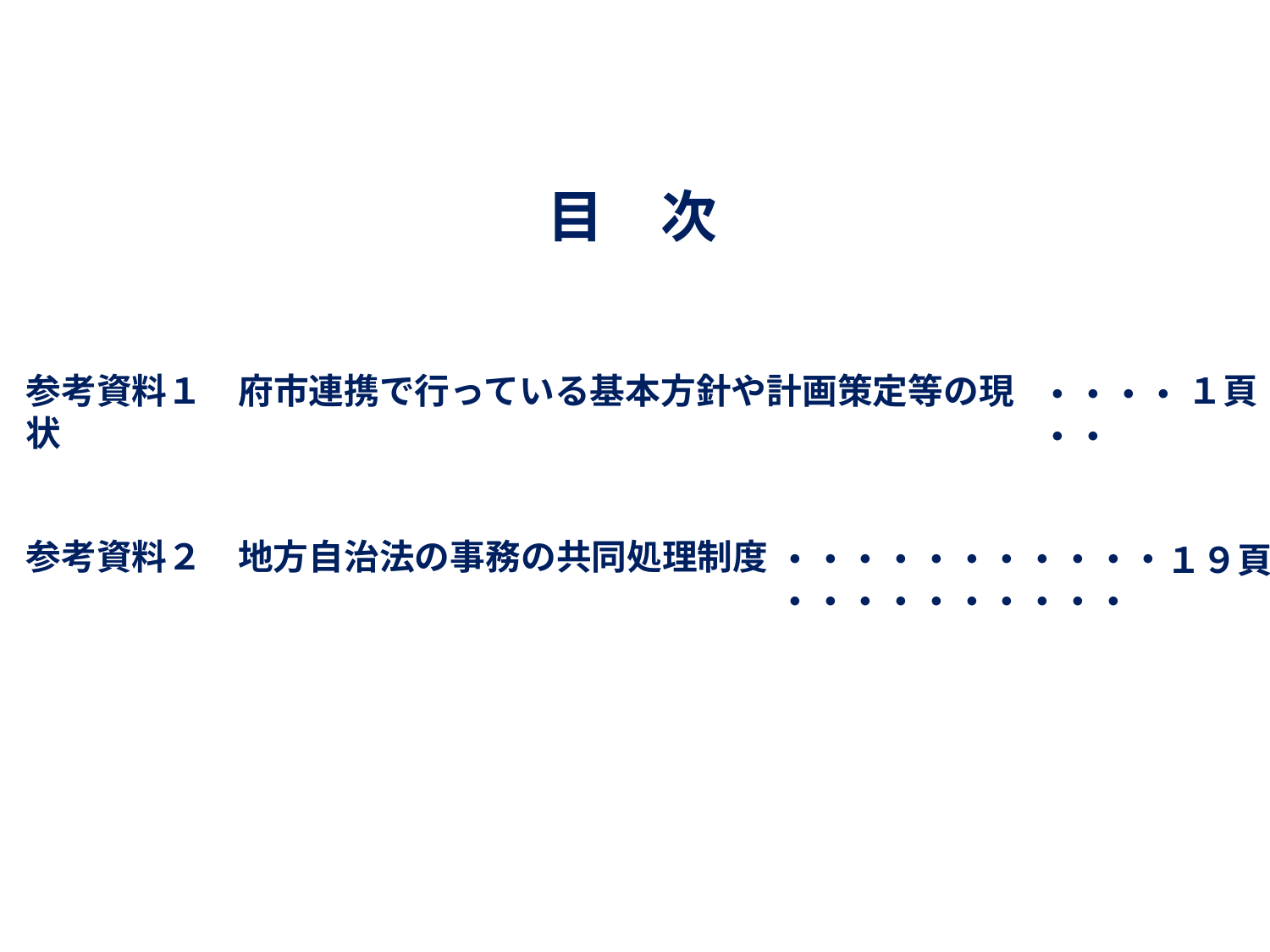

目　次
参考資料１　府市連携で行っている基本方針や計画策定等の現状
１頁
・・・・・・
参考資料２　地方自治法の事務の共同処理制度
・・・・・・・・・・・・・・・・・・・・・
１９頁